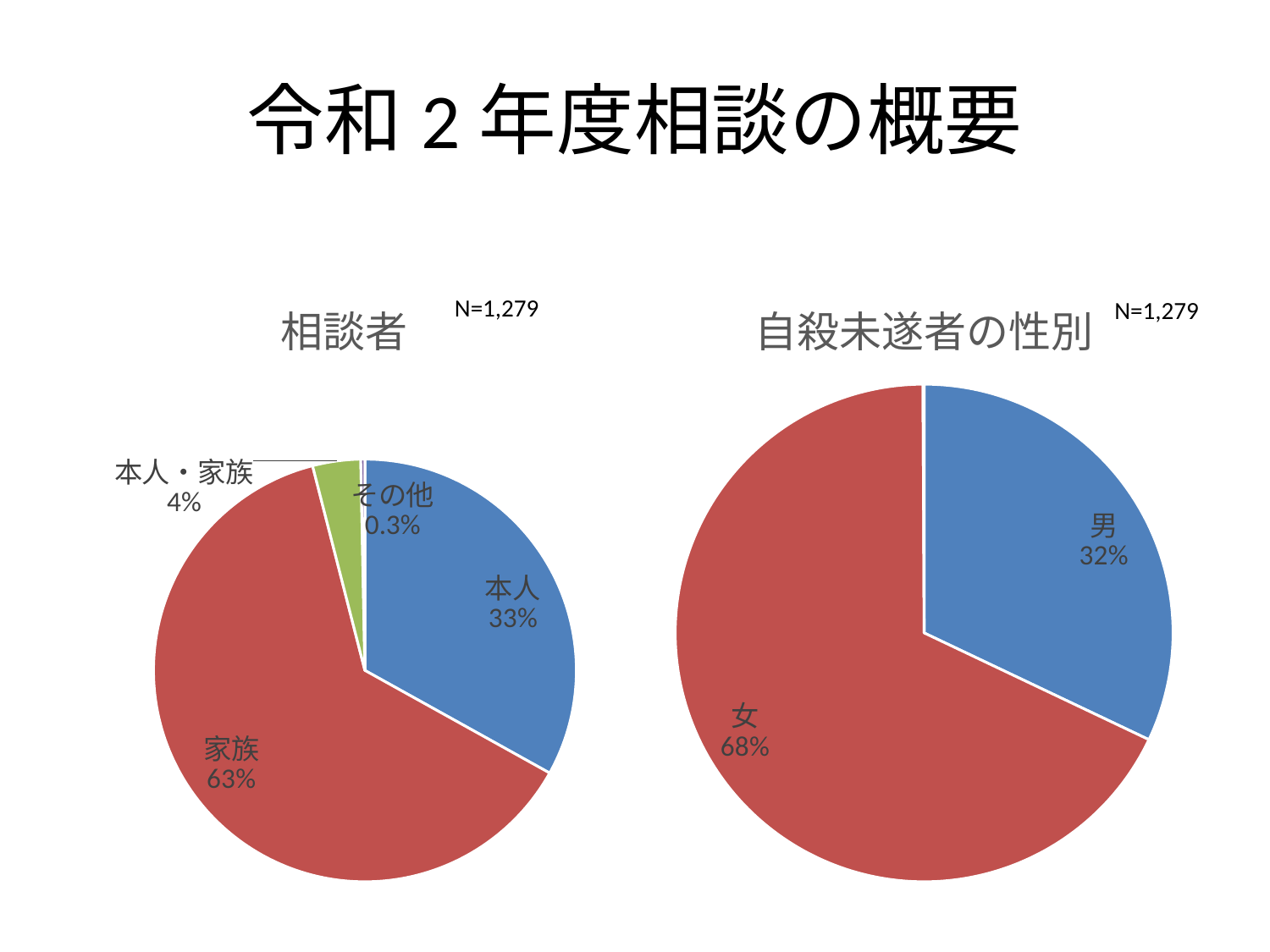

# 令和2年度相談の概要

### Chart: 自殺未遂者の性別

| Category |  |
|---|---|
| 男 | 410.0 |
| 女 | 868.0 |
| 不詳 | 1.0 |

### Chart: 相談者

| Category |  |
|---|---|
| 本人 | 423.0 |
| 家族 | 805.0 |
| 本人・家族 | 47.0 |
| その他 | 4.0 |
N=1,279
N=1,279